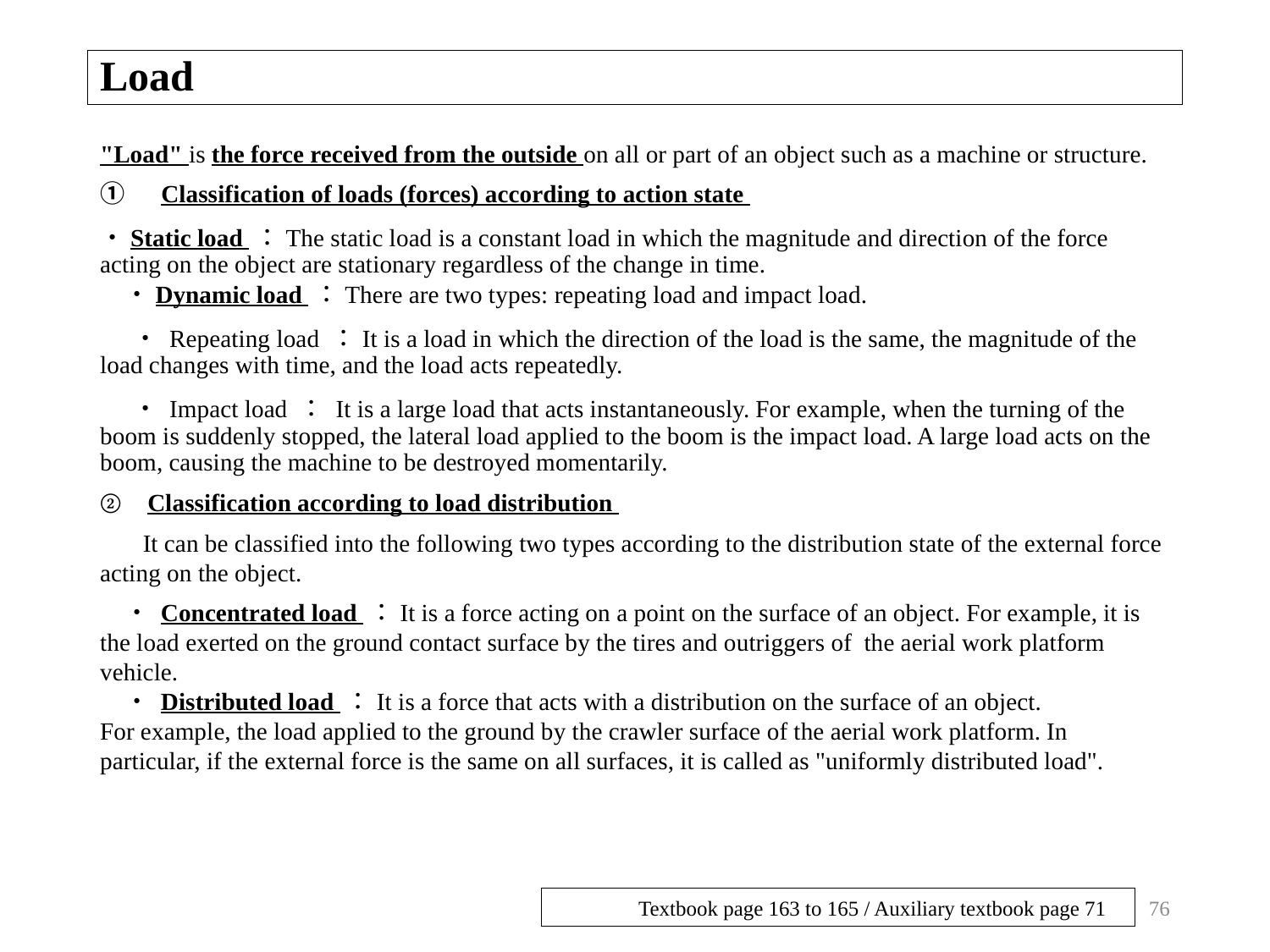

# Load
"Load" is the force received from the outside on all or part of an object such as a machine or structure.
①　Classification of loads (forces) according to action state
・Static load ：The static load is a constant load in which the magnitude and direction of the force acting on the object are stationary regardless of the change in time.
　・Dynamic load ：There are two types: repeating load and impact load.
     ・ Repeating load ：It is a load in which the direction of the load is the same, the magnitude of the load changes with time, and the load acts repeatedly.
     ・ Impact load ： It is a large load that acts instantaneously. For example, when the turning of the boom is suddenly stopped, the lateral load applied to the boom is the impact load. A large load acts on the boom, causing the machine to be destroyed momentarily.
Classification according to load distribution
       It can be classified into the following two types according to the distribution state of the external force acting on the object.
　・ Concentrated load ：It is a force acting on a point on the surface of an object. For example, it is the load exerted on the ground contact surface by the tires and outriggers of  the aerial work platform vehicle.
　・ Distributed load ：It is a force that acts with a distribution on the surface of an object.
For example, the load applied to the ground by the crawler surface of the aerial work platform. In particular, if the external force is the same on all surfaces, it is called as "uniformly distributed load".

76
Textbook page 163 to 165 / Auxiliary textbook page 71